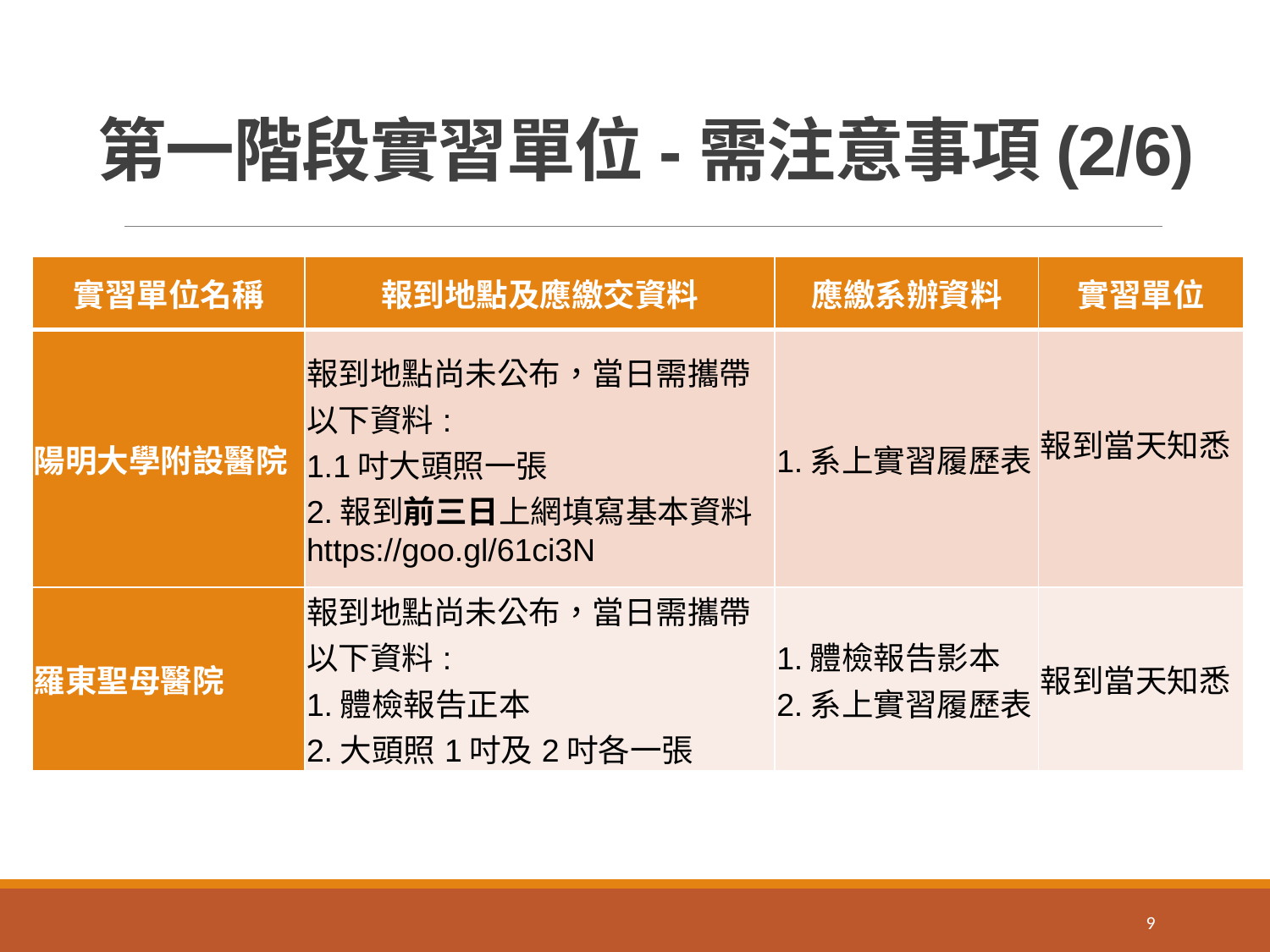

# 第一階段實習單位-需注意事項(2/6)

| 實習單位名稱 | 報到地點及應繳交資料 | 應繳系辦資料 | 實習單位 |
| --- | --- | --- | --- |
| 陽明大學附設醫院 | 報到地點尚未公布，當日需攜帶以下資料: 1.1吋大頭照一張 2.報到前三日上網填寫基本資料https://goo.gl/61ci3N | 1.系上實習履歷表 | 報到當天知悉 |
| 羅東聖母醫院 | 報到地點尚未公布，當日需攜帶以下資料: 1.體檢報告正本 2.大頭照1吋及2吋各一張 | 1.體檢報告影本 2.系上實習履歷表 | 報到當天知悉 |
9